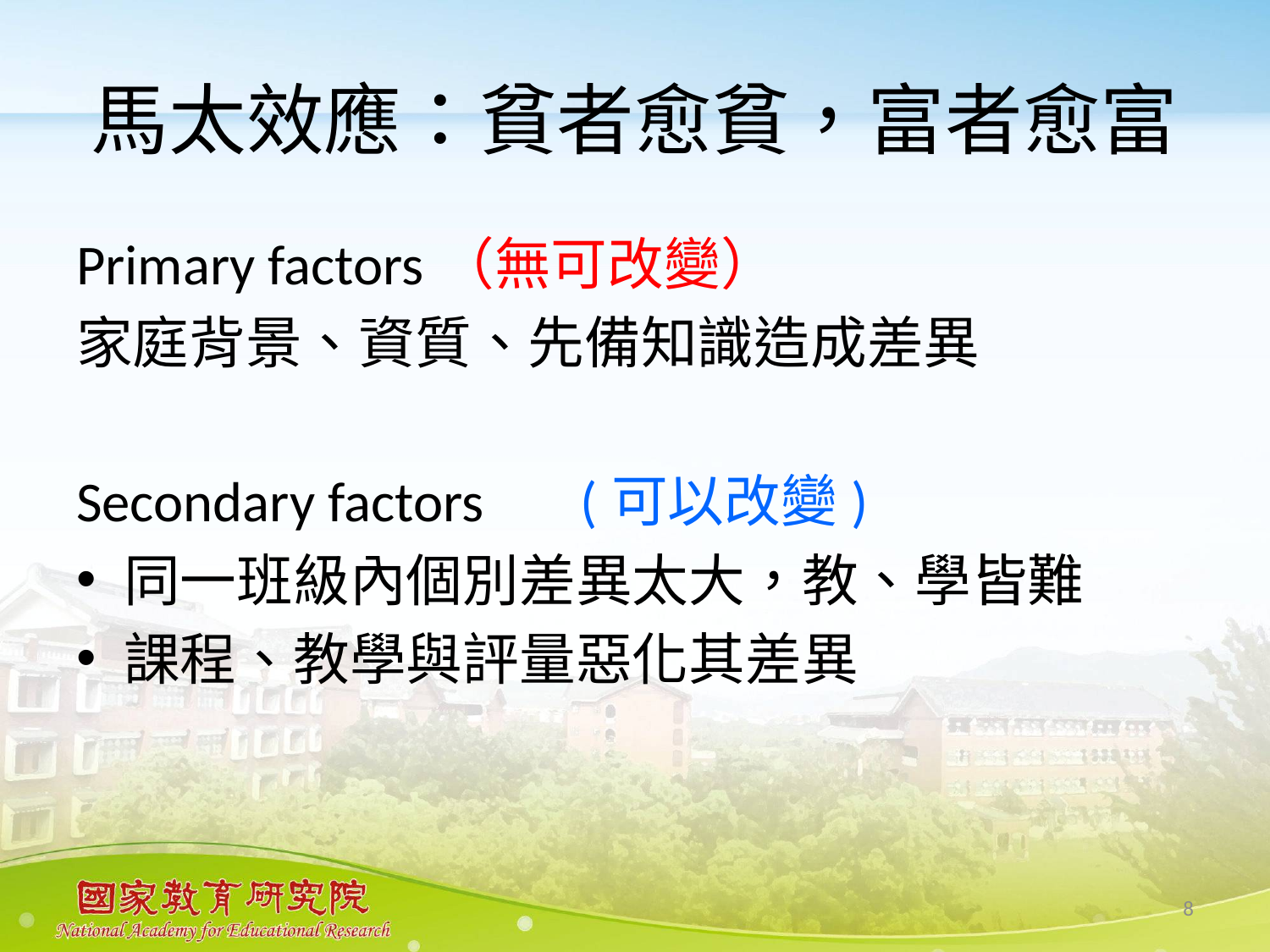

# 馬太效應：貧者愈貧，富者愈富
Primary factors（無可改變）
家庭背景、資質、先備知識造成差異

Secondary factors　 (可以改變)
同一班級內個別差異太大，教、學皆難
課程、教學與評量惡化其差異
8